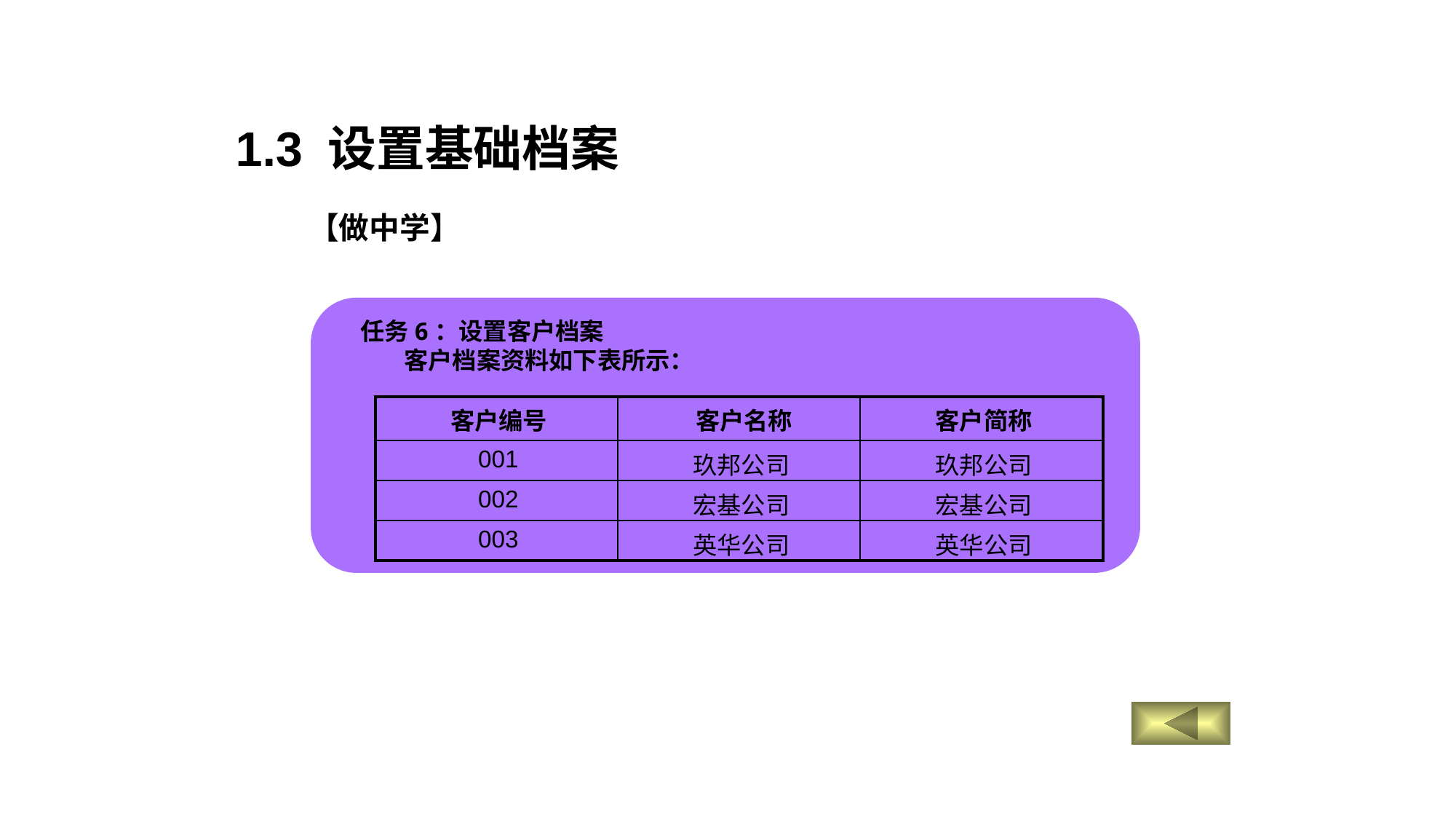

1.3 设置基础档案
【做中学】

任务6：设置客户档案
       客户档案资料如下表所示：
| 客户编号 | 客户名称 | 客户简称 |
| --- | --- | --- |
| 001 | 玖邦公司 | 玖邦公司 |
| 002 | 宏基公司 | 宏基公司 |
| 003 | 英华公司 | 英华公司 |